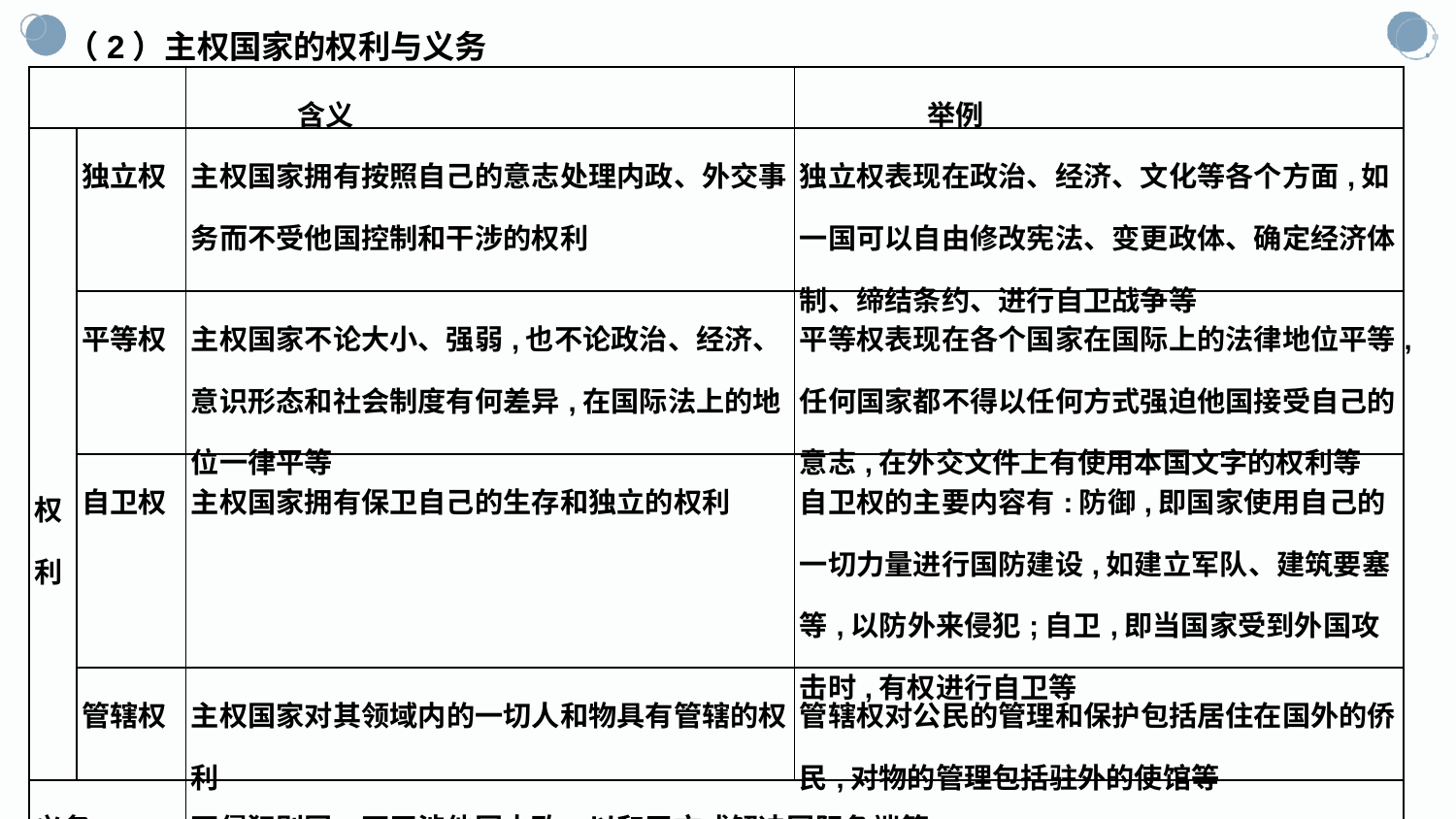

（2）主权国家的权利与义务
|  |  | 含义 | 举例 |
| --- | --- | --- | --- |
| 权利 | 独立权 | 主权国家拥有按照自己的意志处理内政、外交事务而不受他国控制和干涉的权利 | 独立权表现在政治、经济、文化等各个方面,如一国可以自由修改宪法、变更政体、确定经济体制、缔结条约、进行自卫战争等 |
|  | 平等权 | 主权国家不论大小、强弱,也不论政治、经济、意识形态和社会制度有何差异,在国际法上的地位一律平等 | 平等权表现在各个国家在国际上的法律地位平等,任何国家都不得以任何方式强迫他国接受自己的意志,在外交文件上有使用本国文字的权利等 |
|  | 自卫权 | 主权国家拥有保卫自己的生存和独立的权利 | 自卫权的主要内容有:防御,即国家使用自己的一切力量进行国防建设,如建立军队、建筑要塞等,以防外来侵犯;自卫,即当国家受到外国攻击时,有权进行自卫等 |
|  | 管辖权 | 主权国家对其领域内的一切人和物具有管辖的权利 | 管辖权对公民的管理和保护包括居住在国外的侨民,对物的管理包括驻外的使馆等 |
| 义务 |  | 不侵犯别国、不干涉他国内政、以和平方式解决国际争端等 |  |